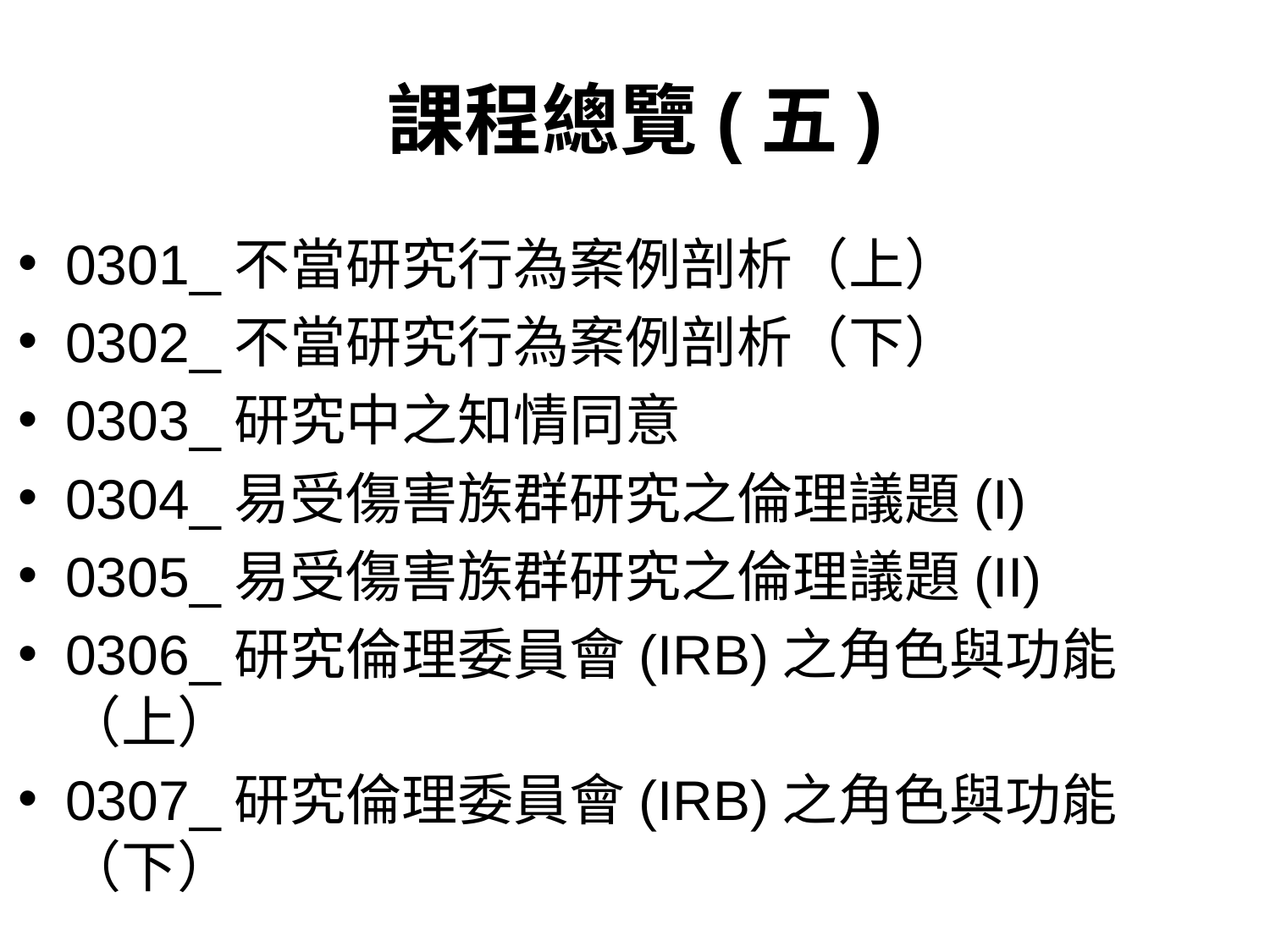

# 課程總覽(五)
0301_不當研究行為案例剖析（上）
0302_不當研究行為案例剖析（下）
0303_研究中之知情同意
0304_易受傷害族群研究之倫理議題(I)
0305_易受傷害族群研究之倫理議題(II)
0306_研究倫理委員會(IRB)之角色與功能（上）
0307_研究倫理委員會(IRB)之角色與功能（下）